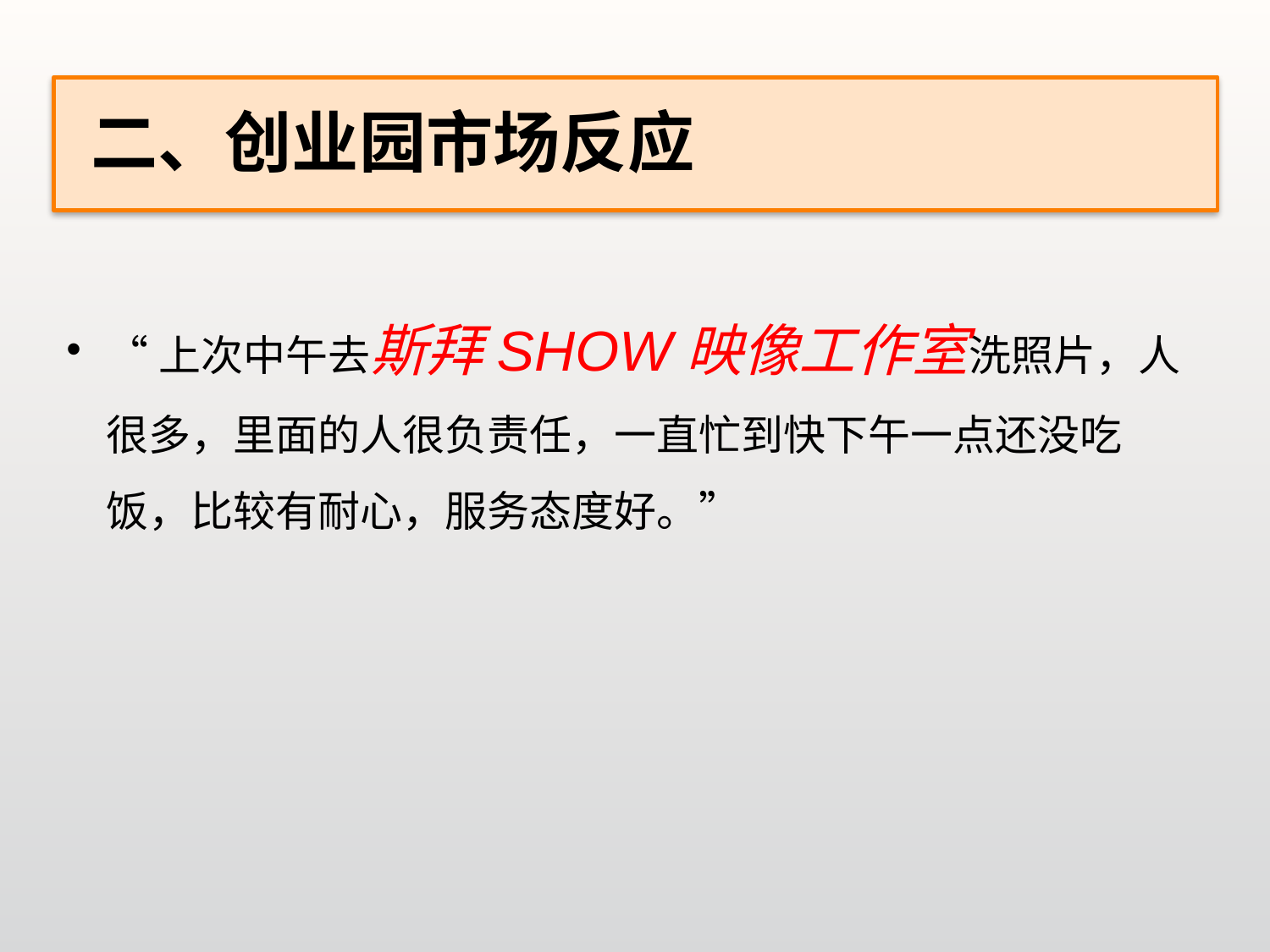

二、创业园市场反应
“上次中午去斯拜SHOW映像工作室洗照片，人很多，里面的人很负责任，一直忙到快下午一点还没吃饭，比较有耐心，服务态度好。”